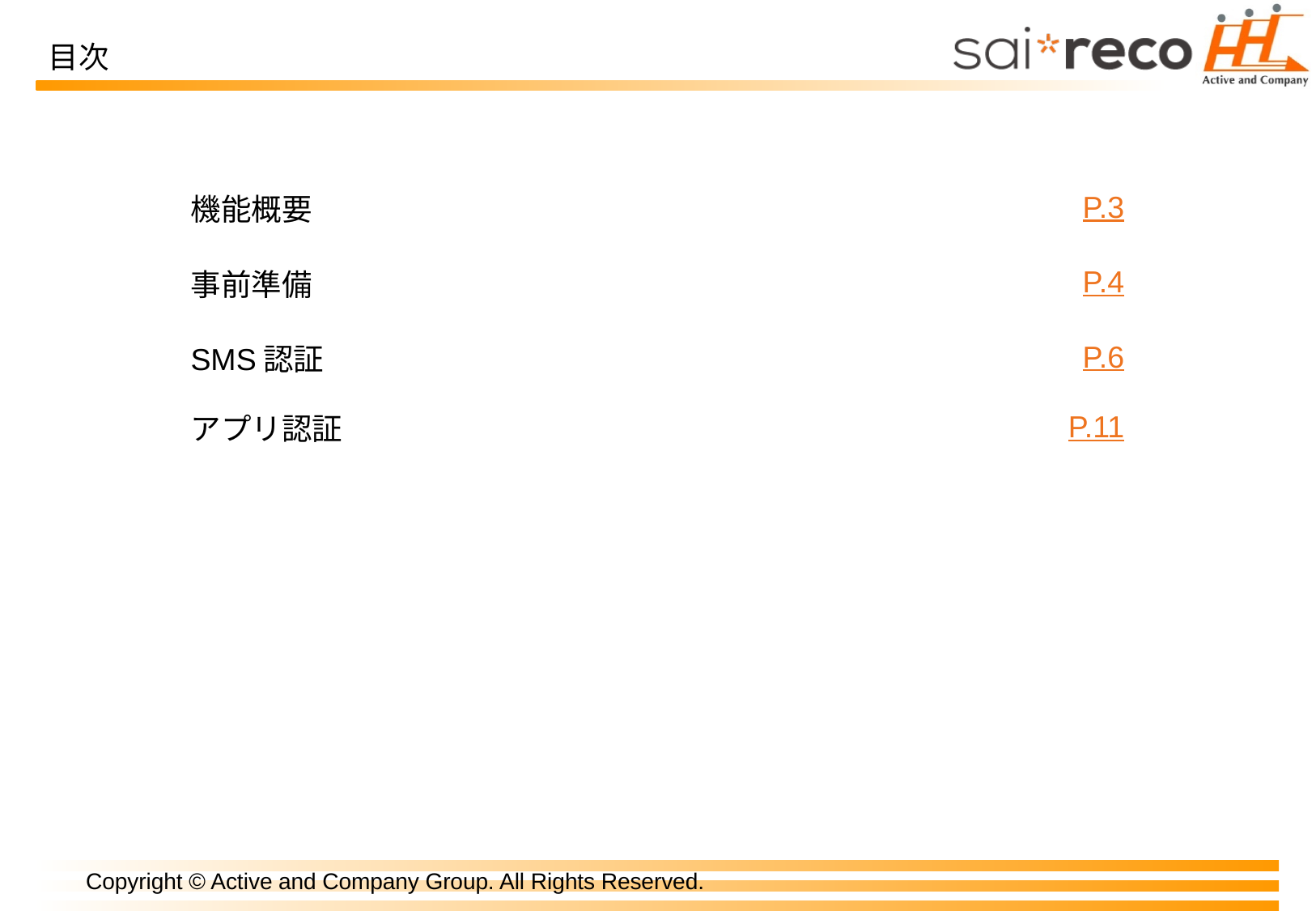

# 目次
| 機能概要 | P.3 |
| --- | --- |
| 事前準備 | P.4 |
| SMS認証 | P.6 |
| アプリ認証 | P.11 |